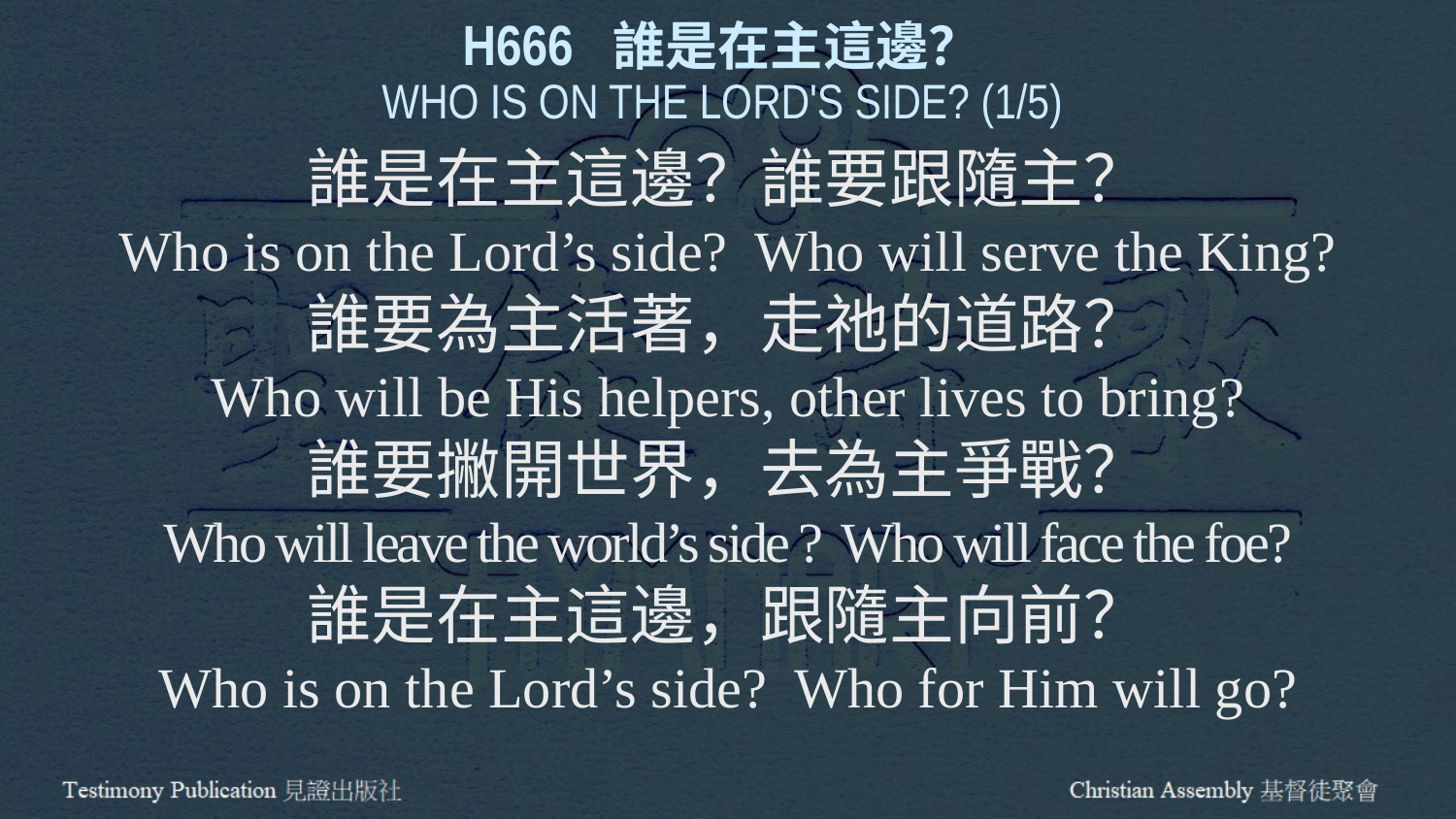

H666  誰是在主這邊？
WHO IS ON THE LORD'S SIDE? (1/5)
誰是在主這邊？誰要跟隨主？
Who is on the Lord’s side?  Who will serve the King?
誰要為主活著，走祂的道路？
Who will be His helpers, other lives to bring?
誰要撇開世界，去為主爭戰？
Who will leave the world’s side ?  Who will face the foe?
誰是在主這邊，跟隨主向前？
Who is on the Lord’s side?  Who for Him will go?